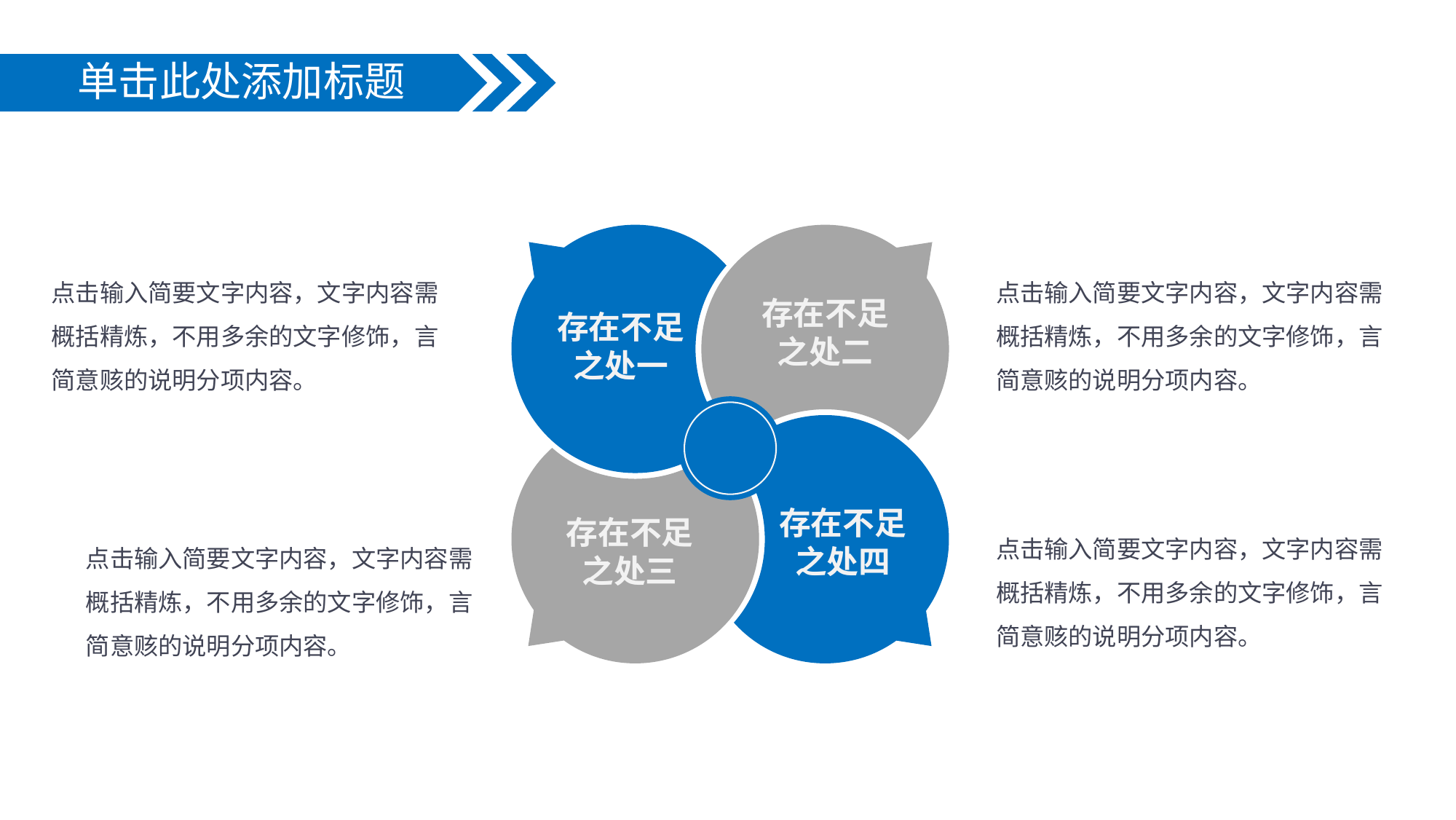

单击此处添加标题

此处添加文本标题
点击输入简要文字内容，文字内容需概括精炼，不用多余的文字修饰，言简意赅的说明分项内容。
此处添加文本标题
点击输入简要文字内容，文字内容需概括精炼，不用多余的文字修饰，言简意赅的说明分项内容。

存在不足之处二
存在不足之处一

4R

存在不足之处四
存在不足之处三
此处添加文本标题
点击输入简要文字内容，文字内容需概括精炼，不用多余的文字修饰，言简意赅的说明分项内容。
此处添加文本标题
点击输入简要文字内容，文字内容需概括精炼，不用多余的文字修饰，言简意赅的说明分项内容。
延时符